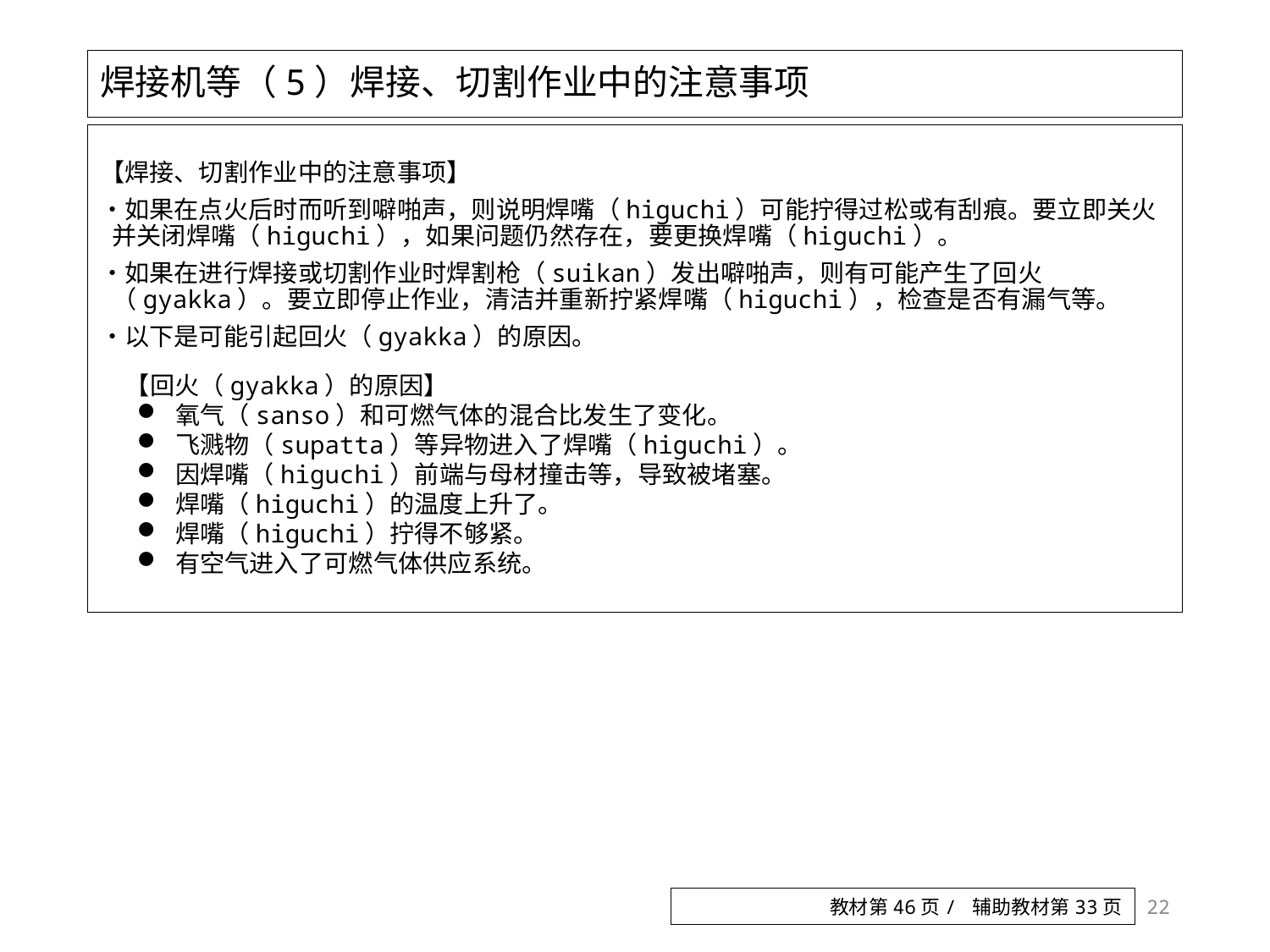

# 焊接机等（5）焊接、切割作业中的注意事项
【焊接、切割作业中的注意事项】
・如果在点火后时而听到噼啪声，则说明焊嘴（higuchi）可能拧得过松或有刮痕。要立即关火并关闭焊嘴（higuchi），如果问题仍然存在，要更换焊嘴（higuchi）。
・如果在进行焊接或切割作业时焊割枪（suikan）发出噼啪声，则有可能产生了回火（gyakka）。要立即停止作业，清洁并重新拧紧焊嘴（higuchi），检查是否有漏气等。
・以下是可能引起回火（gyakka）的原因。

【回火（gyakka）的原因】
氧气（sanso）和可燃气体的混合比发生了变化。
飞溅物（supatta）等异物进入了焊嘴（higuchi）。
因焊嘴（higuchi）前端与母材撞击等，导致被堵塞。
焊嘴（higuchi）的温度上升了。
焊嘴（higuchi）拧得不够紧。
有空气进入了可燃气体供应系统。
22
教材第46页/ 辅助教材第33页